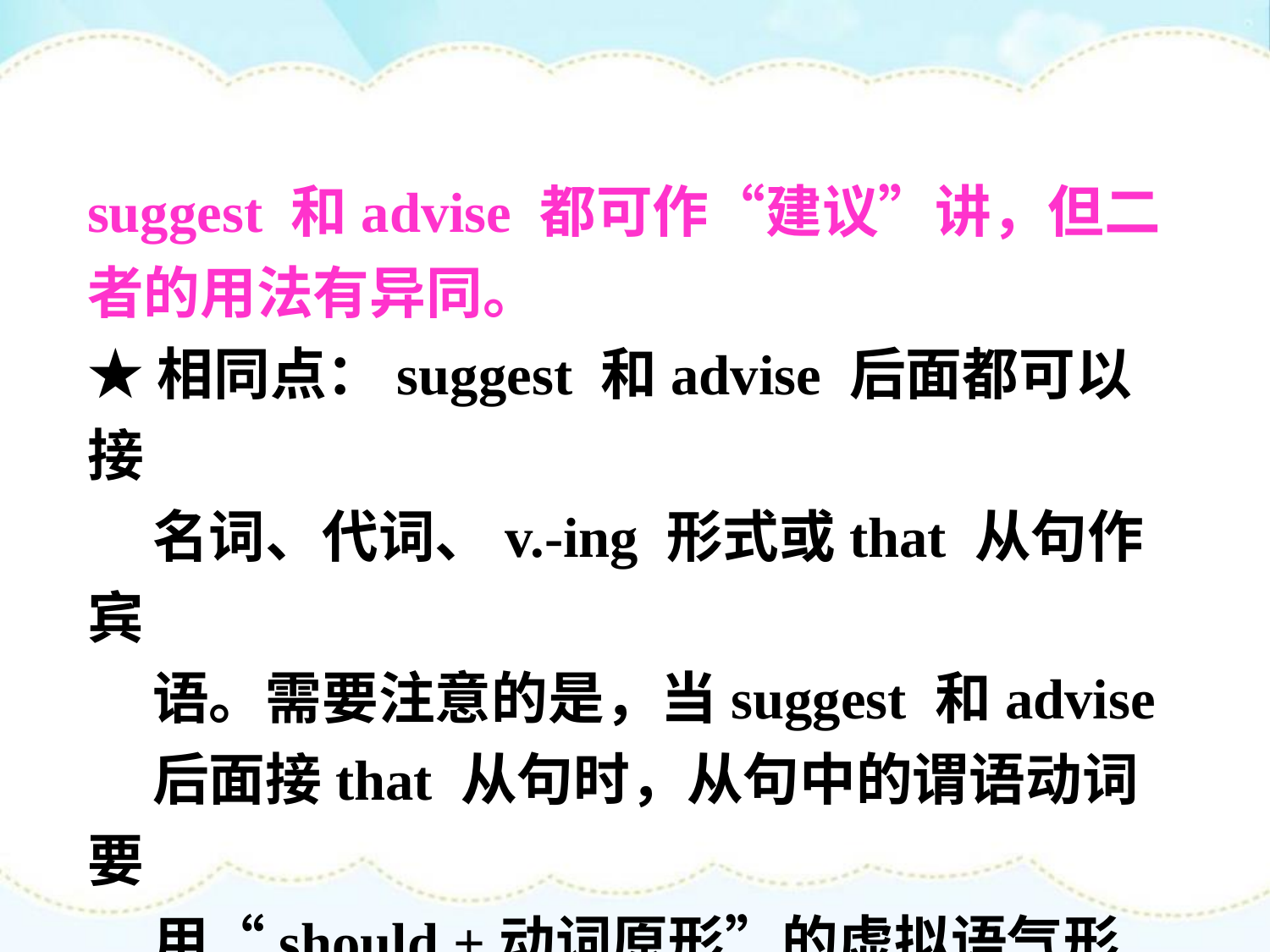

suggest 和advise 都可作“建议”讲，但二
者的用法有异同。
★相同点：suggest 和advise 后面都可以接
    名词、代词、v.-ing 形式或that 从句作宾
    语。需要注意的是，当suggest 和advise
    后面接that 从句时，从句中的谓语动词要
    用“should +动词原形”的虚拟语气形式，
    而should常可以省略。